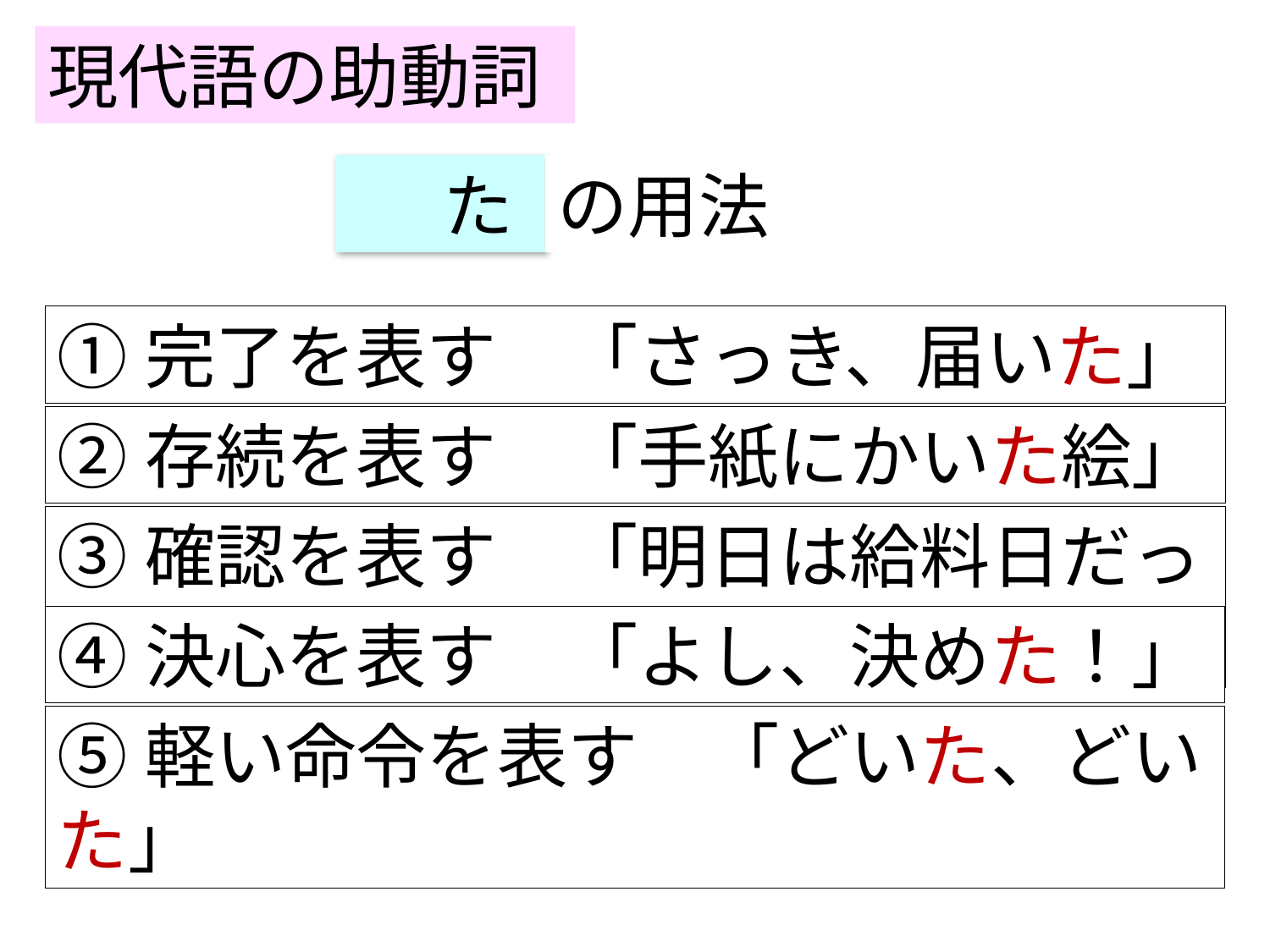

現代語の助動詞
　た
の用法
①完了を表す　「さっき、届いた」
②存続を表す　「手紙にかいた絵」
③確認を表す　「明日は給料日だった」
④決心を表す　「よし、決めた！」
⑤軽い命令を表す　「どいた、どいた」